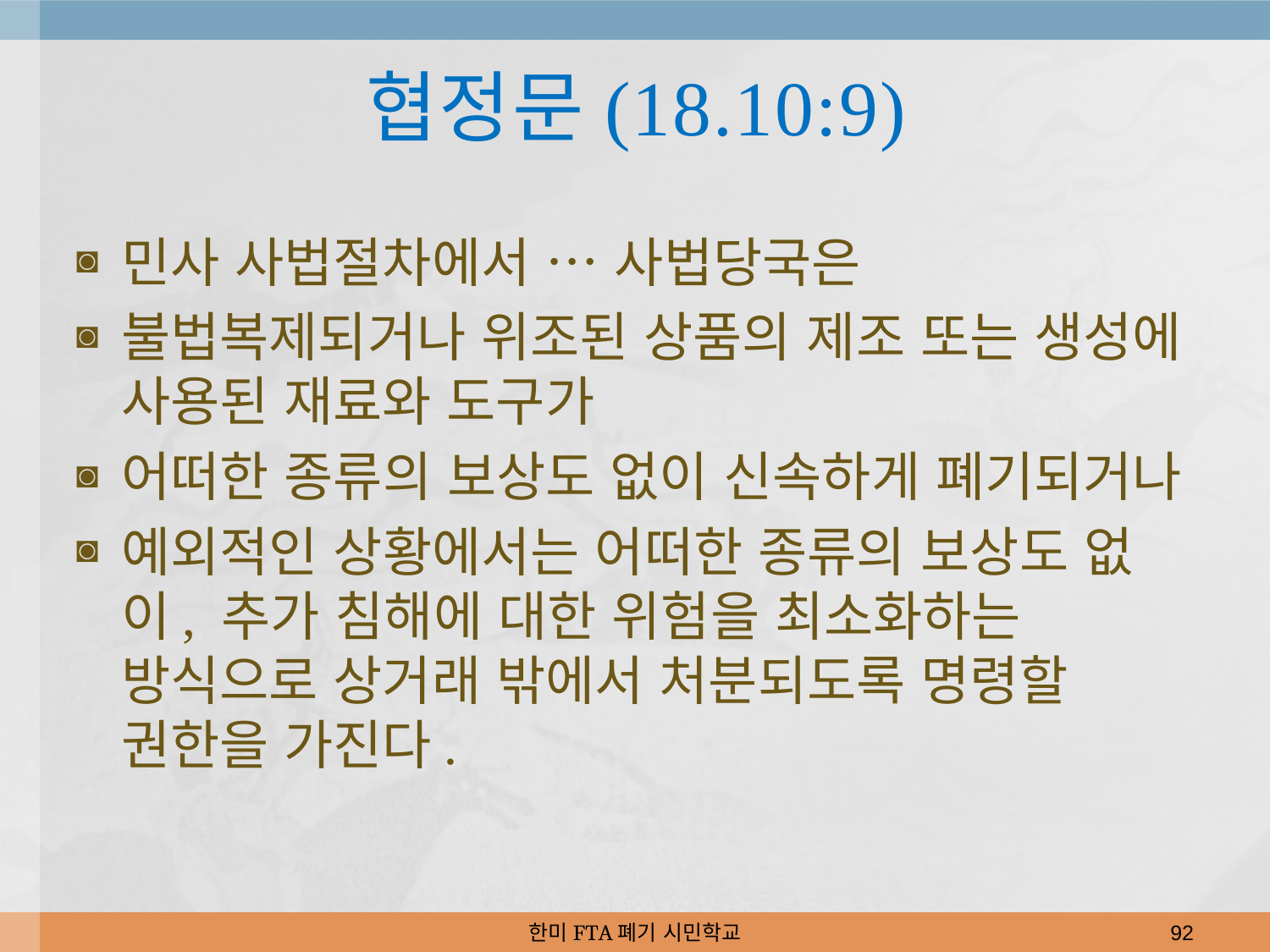

# 협정문(18.10:9)
민사 사법절차에서 … 사법당국은
불법복제되거나 위조된 상품의 제조 또는 생성에 사용된 재료와 도구가
어떠한 종류의 보상도 없이 신속하게 폐기되거나
예외적인 상황에서는 어떠한 종류의 보상도 없이, 추가 침해에 대한 위험을 최소화하는 방식으로 상거래 밖에서 처분되도록 명령할 권한을 가진다.
한미FTA폐기 시민학교
92